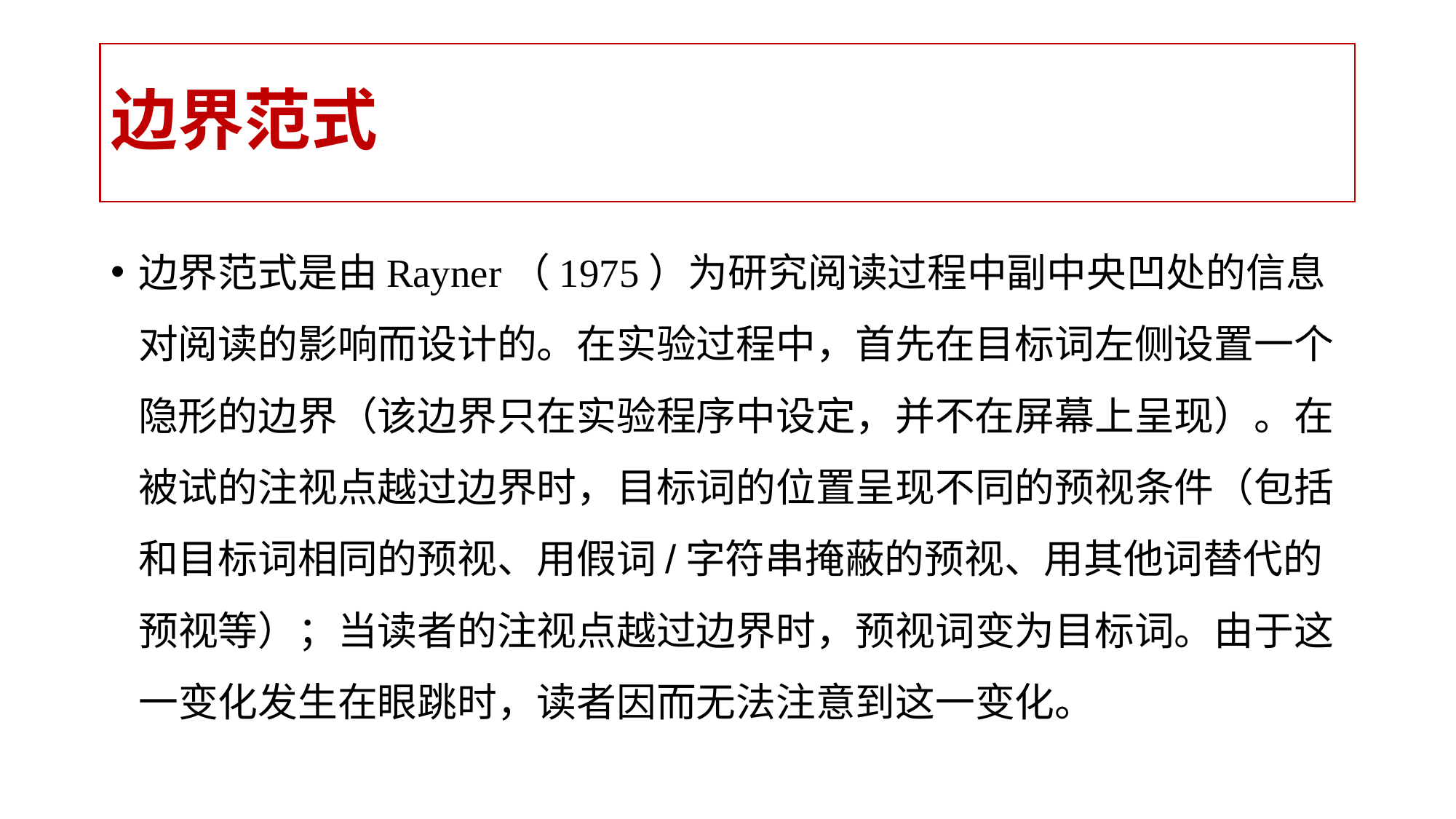

# 边界范式
边界范式是由Rayner（1975）为研究阅读过程中副中央凹处的信息对阅读的影响而设计的。在实验过程中，首先在目标词左侧设置一个隐形的边界（该边界只在实验程序中设定，并不在屏幕上呈现）。在被试的注视点越过边界时，目标词的位置呈现不同的预视条件（包括和目标词相同的预视、用假词/字符串掩蔽的预视、用其他词替代的预视等）；当读者的注视点越过边界时，预视词变为目标词。由于这一变化发生在眼跳时，读者因而无法注意到这一变化。